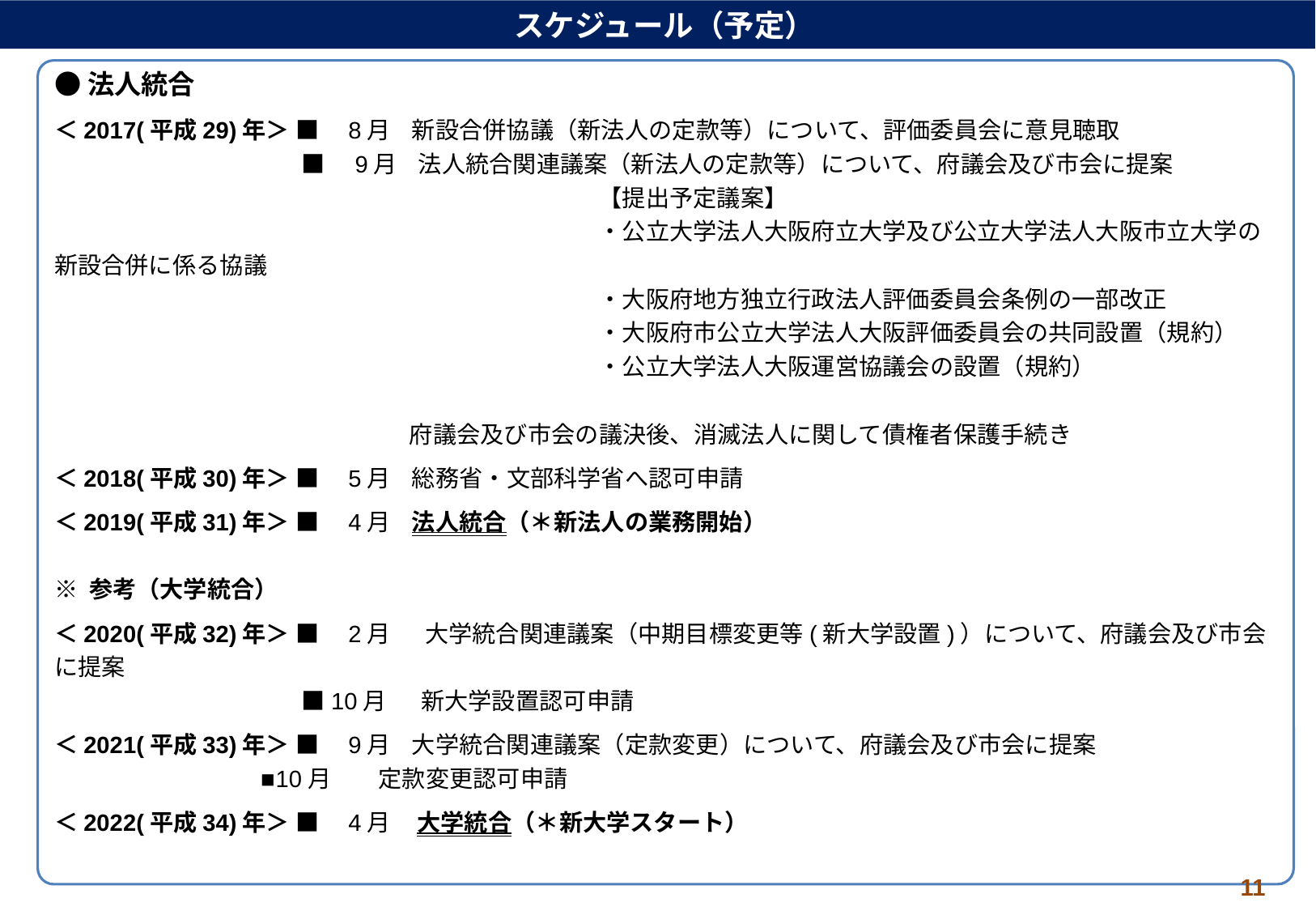

スケジュール（予定）
●法人統合
＜2017(平成29)年＞ ■　8月    新設合併協議（新法人の定款等）について、評価委員会に意見聴取
            　　　　　　       ■　9月    法人統合関連議案（新法人の定款等）について、府議会及び市会に提案
　　　　　　　　　　　　　　　　　　　　　　　【提出予定議案】
　　　　　　　　　　　　　　　　　　　　　　　・公立大学法人大阪府立大学及び公立大学法人大阪市立大学の新設合併に係る協議
　　　　　　　　　　　　　　　　　　　　　　　・大阪府地方独立行政法人評価委員会条例の一部改正
　　　　　　　　　　　　　　　　　　　　　　　・大阪府市公立大学法人大阪評価委員会の共同設置（規約）
　　　　　　　　　　　　　　　　　　　　　　　・公立大学法人大阪運営協議会の設置（規約）

 　　　            　　             　　　　府議会及び市会の議決後、消滅法人に関して債権者保護手続き
＜2018(平成30)年＞ ■　5月    総務省・文部科学省へ認可申請
＜2019(平成31)年＞ ■　4月    法人統合（＊新法人の業務開始）

※ 参考（大学統合）
＜2020(平成32)年＞ ■　2月 　 大学統合関連議案（中期目標変更等(新大学設置)）について、府議会及び市会に提案
                  　　　　　　 ■10月　  新大学設置認可申請
＜2021(平成33)年＞ ■　9月    大学統合関連議案（定款変更）について、府議会及び市会に提案
                               ■10月　　定款変更認可申請
＜2022(平成34)年＞ ■　4月     大学統合（＊新大学スタート）

11